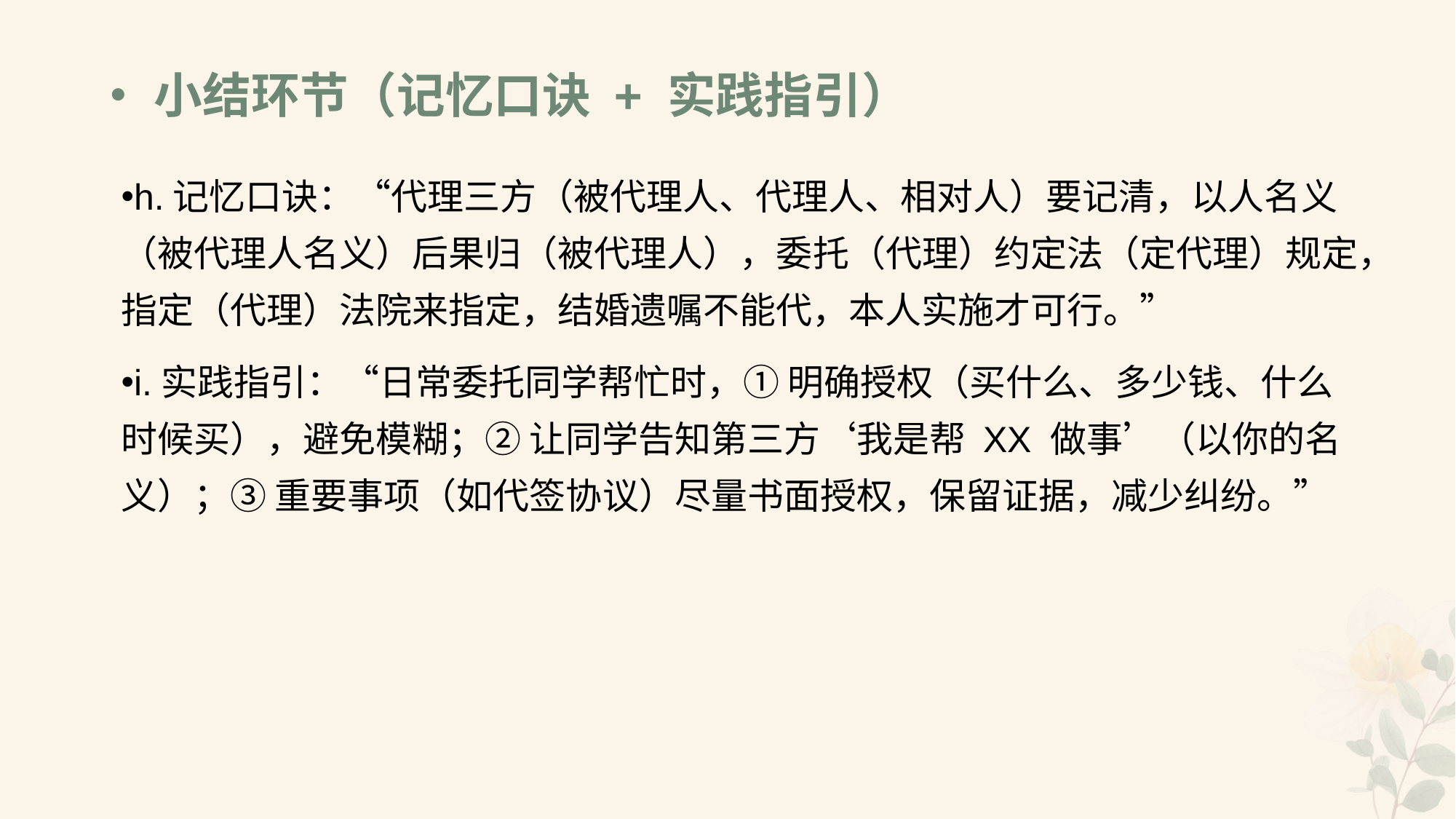

# •小结环节（记忆口诀 + 实践指引）
h.记忆口诀：“代理三方（被代理人、代理人、相对人）要记清，以人名义（被代理人名义）后果归（被代理人），委托（代理）约定法（定代理）规定，指定（代理）法院来指定，结婚遗嘱不能代，本人实施才可行。”
i.实践指引：“日常委托同学帮忙时，① 明确授权（买什么、多少钱、什么时候买），避免模糊；② 让同学告知第三方‘我是帮 XX 做事’（以你的名义）；③ 重要事项（如代签协议）尽量书面授权，保留证据，减少纠纷。”